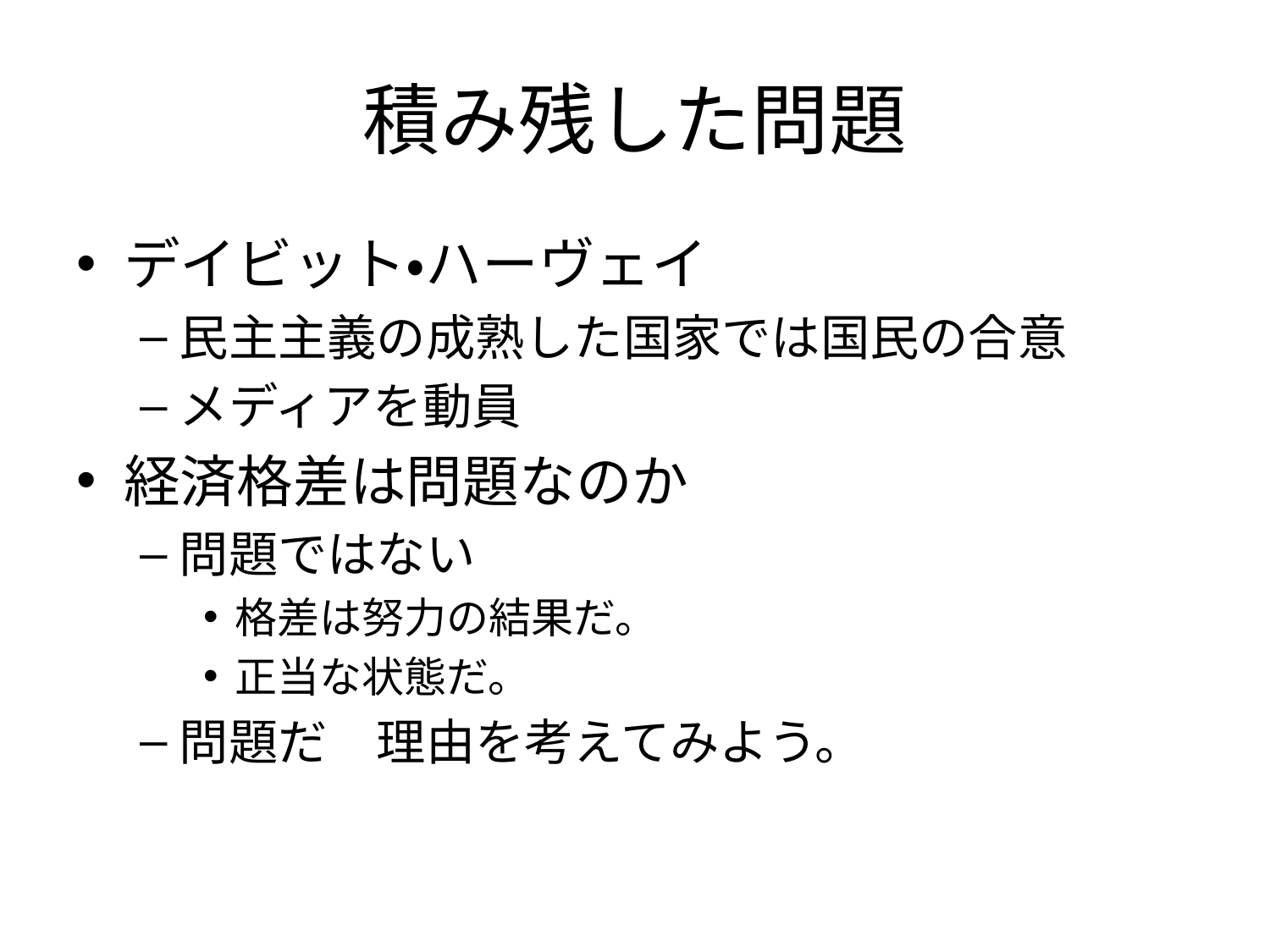

# 積み残した問題
デイビット・ハーヴェイ
民主主義の成熟した国家では国民の合意
メディアを動員
経済格差は問題なのか
問題ではない
格差は努力の結果だ。
正当な状態だ。
問題だ　理由を考えてみよう。